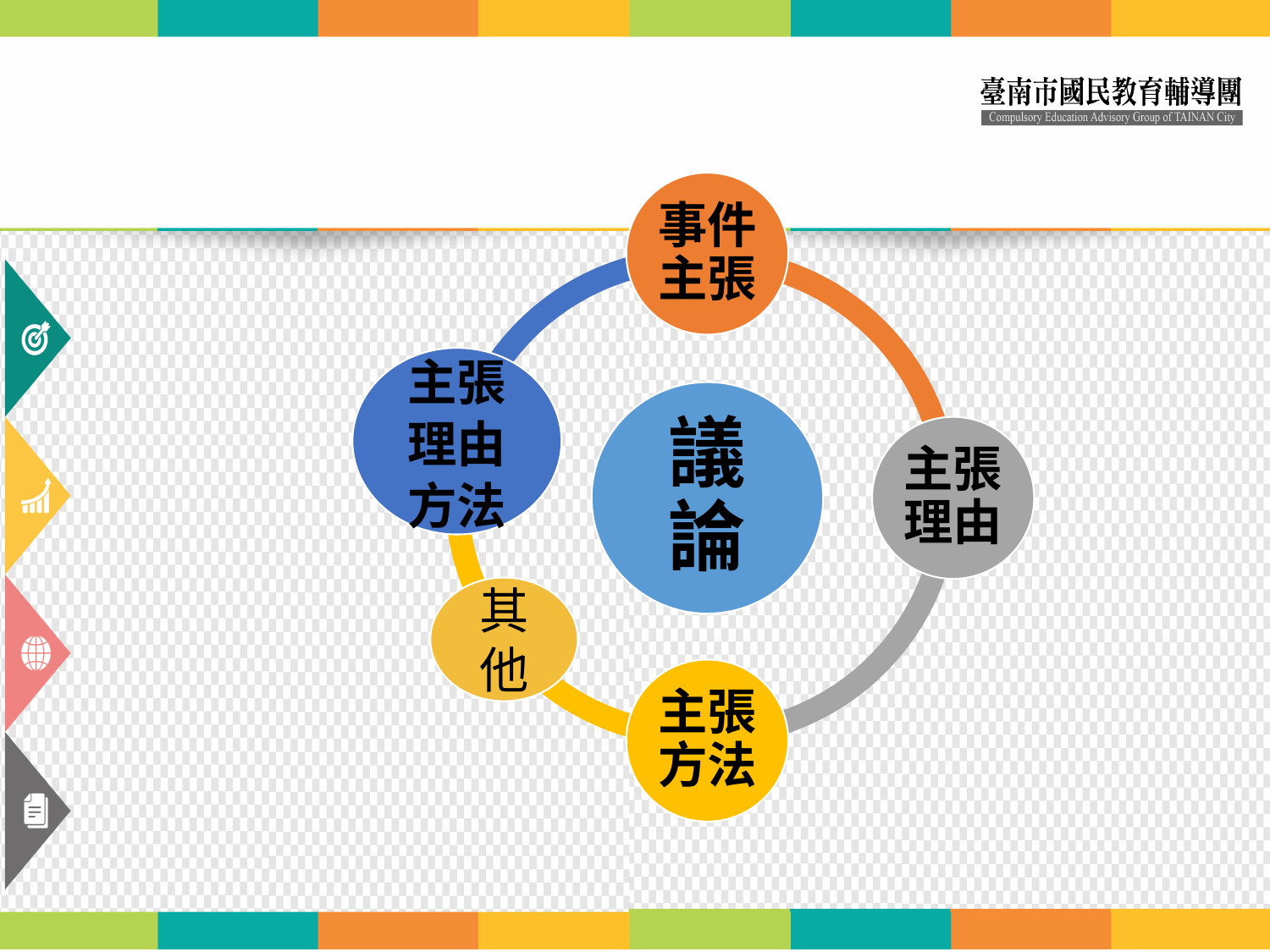

#
議論
事件
主張
主張
理由
主張
方法
主張
理由
方法
其他